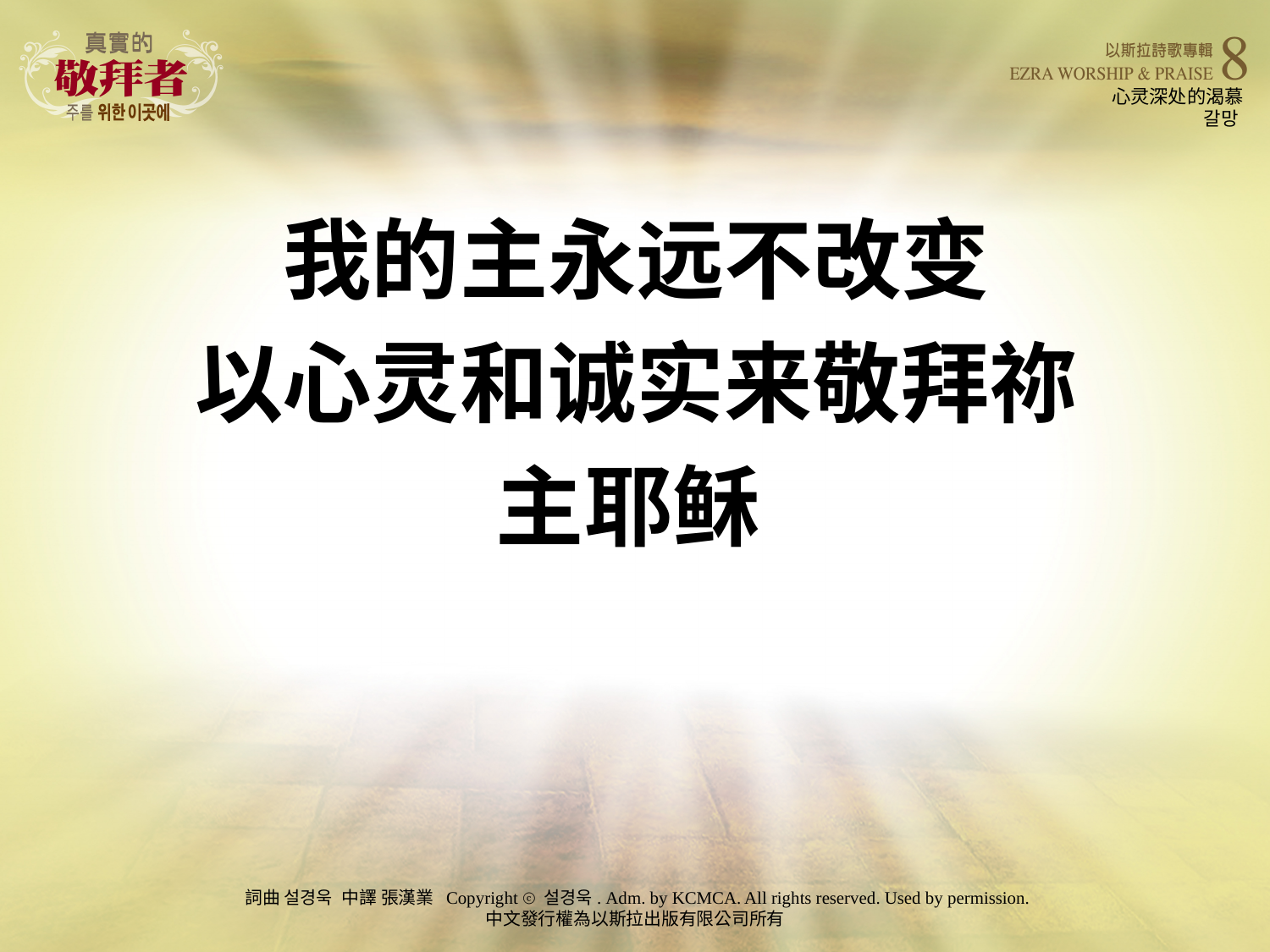

# 心灵深处的渴慕 갈망
我的主永远不改变
以心灵和诚实来敬拜祢
主耶稣
詞曲 설경욱  中譯 張漢業  Copyright ⓒ 설경욱. Adm. by KCMCA. All rights reserved. Used by permission.
中文發行權為以斯拉出版有限公司所有